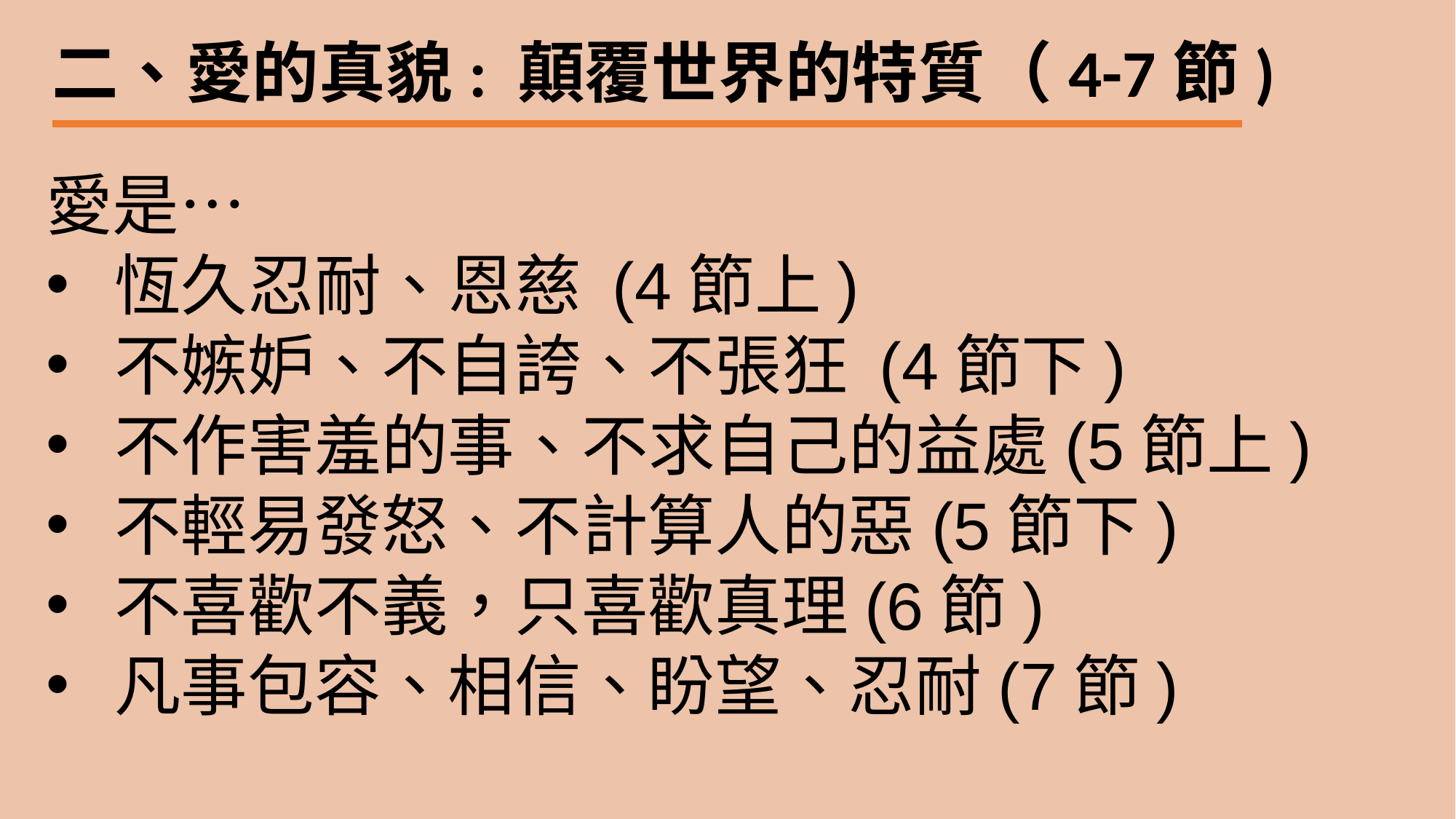

二、愛的真貌: 顛覆世界的特質（4-7節)
愛是…
恆久忍耐、恩慈 (4節上)
不嫉妒、不自誇、不張狂 (4節下)
不作害羞的事、不求自己的益處(5節上)
不輕易發怒、不計算人的惡(5節下)
不喜歡不義，只喜歡真理(6節)
凡事包容、相信、盼望、忍耐(7節)